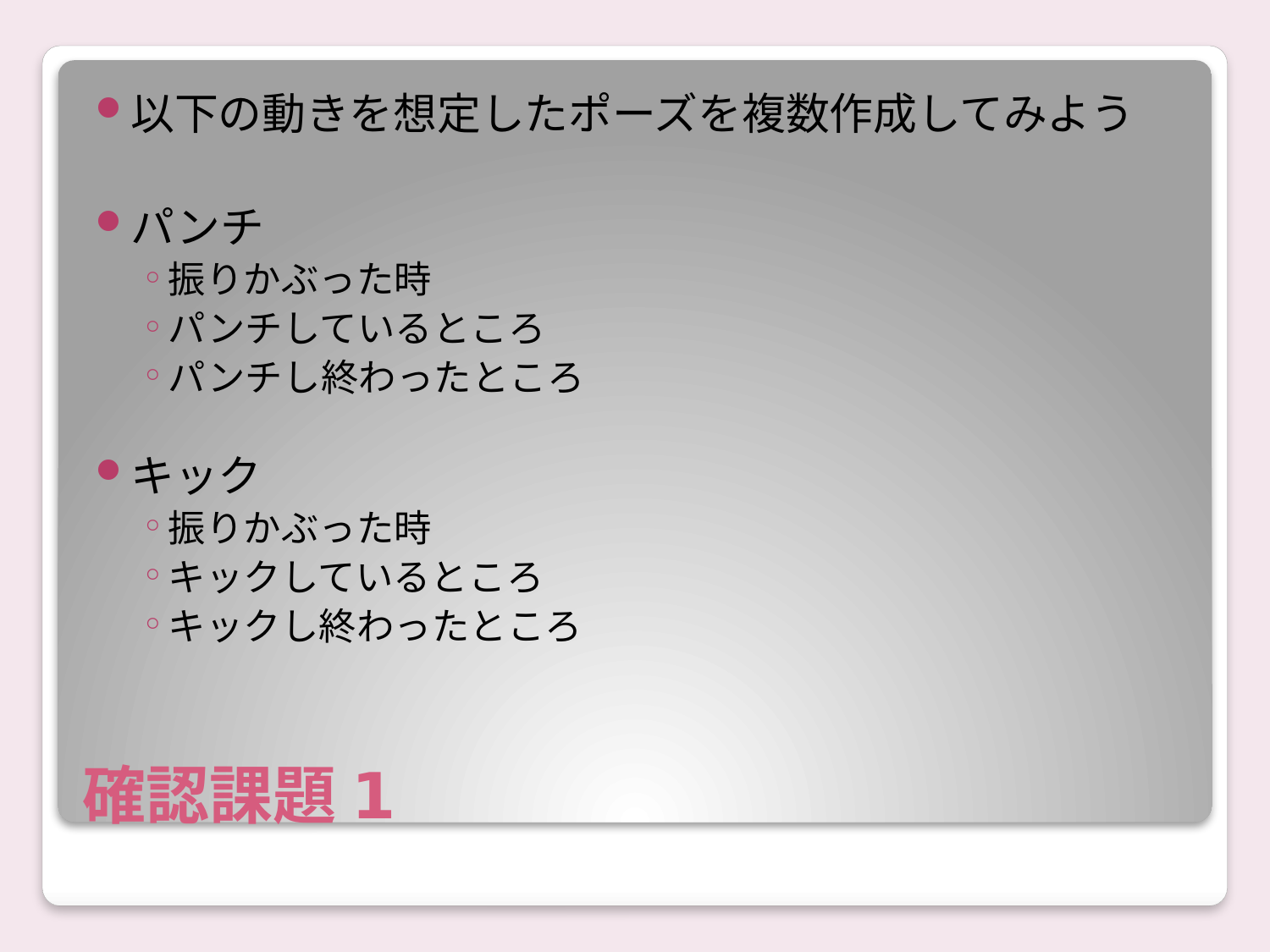

以下の動きを想定したポーズを複数作成してみよう

パンチ
振りかぶった時
パンチしているところ
パンチし終わったところ
キック
振りかぶった時
キックしているところ
キックし終わったところ
# 確認課題1